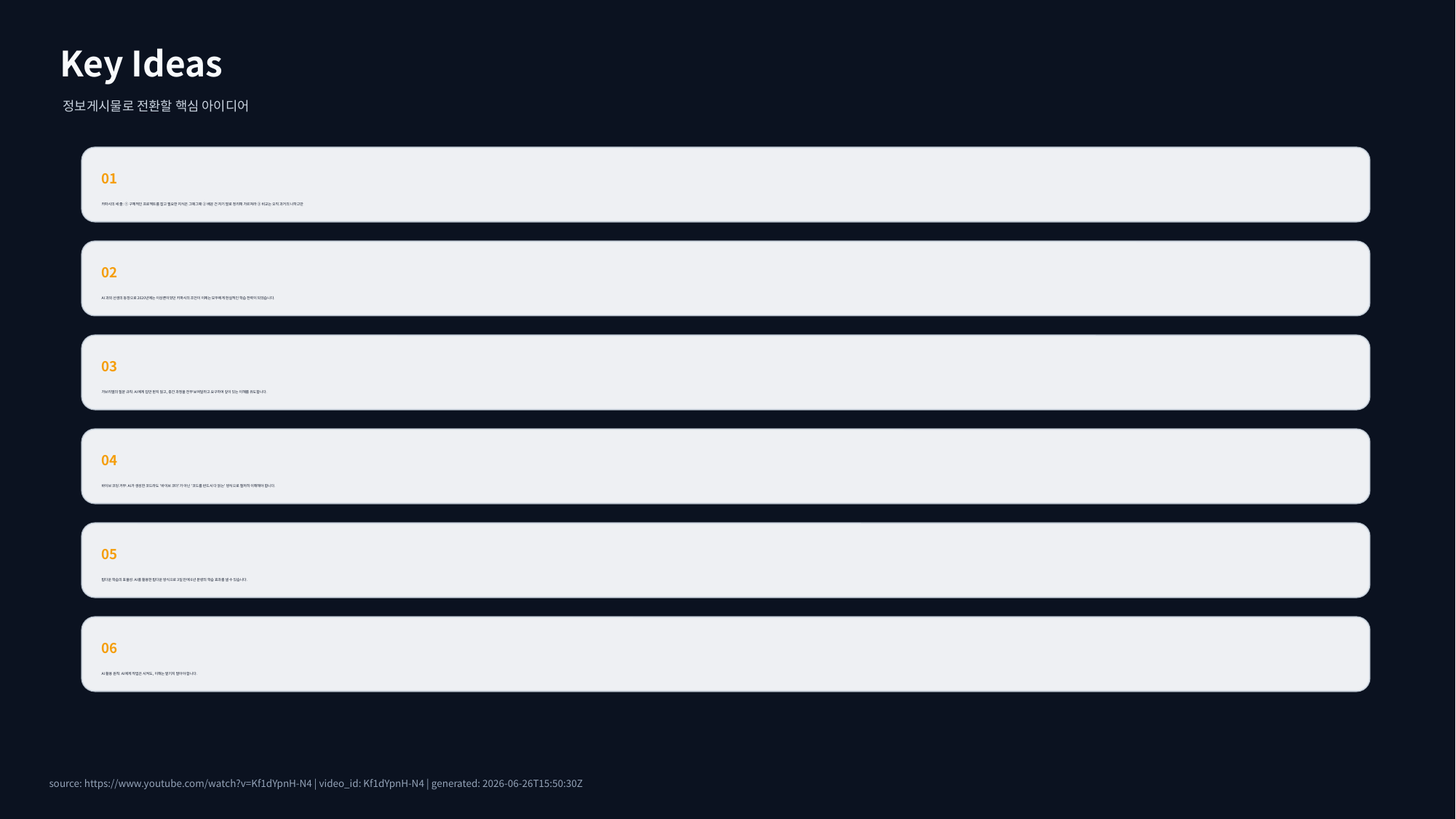

Key Ideas
정보게시물로 전환할 핵심 아이디어

01
카파시의 세 줄: ① 구체적인 프로젝트를 잡고 필요한 지식은 그때그때 ② 배운 건 자기 말로 정리해 가르쳐라 ③ 비교는 오직 과거의 나하고만

02
AI 과외 선생의 등장으로 2020년에는 이상론이었던 카파시의 조언이 이제는 모두에게 현실적인 학습 전략이 되었습니다.

03
가브리엘의 질문 규칙: AI에게 답만 받지 않고, 중간 과정을 전부 보여달라고 요구하여 깊이 있는 이해를 유도합니다.

04
바이브 코딩 거부: AI가 생성한 코드라도 '바이브 코더'가 아닌 '코드를 반드시 다 읽는' 방식으로 철저히 이해해야 합니다.

05
탑다운 학습의 효율성: AI를 활용한 탑다운 방식으로 3일 만에 6년 분량의 학습 효과를 낼 수 있습니다.

06
AI 활용 원칙: AI에게 작업은 시켜도, 이해는 맡기지 말아야 합니다.
source: https://www.youtube.com/watch?v=Kf1dYpnH-N4 | video_id: Kf1dYpnH-N4 | generated: 2026-06-26T15:50:30Z